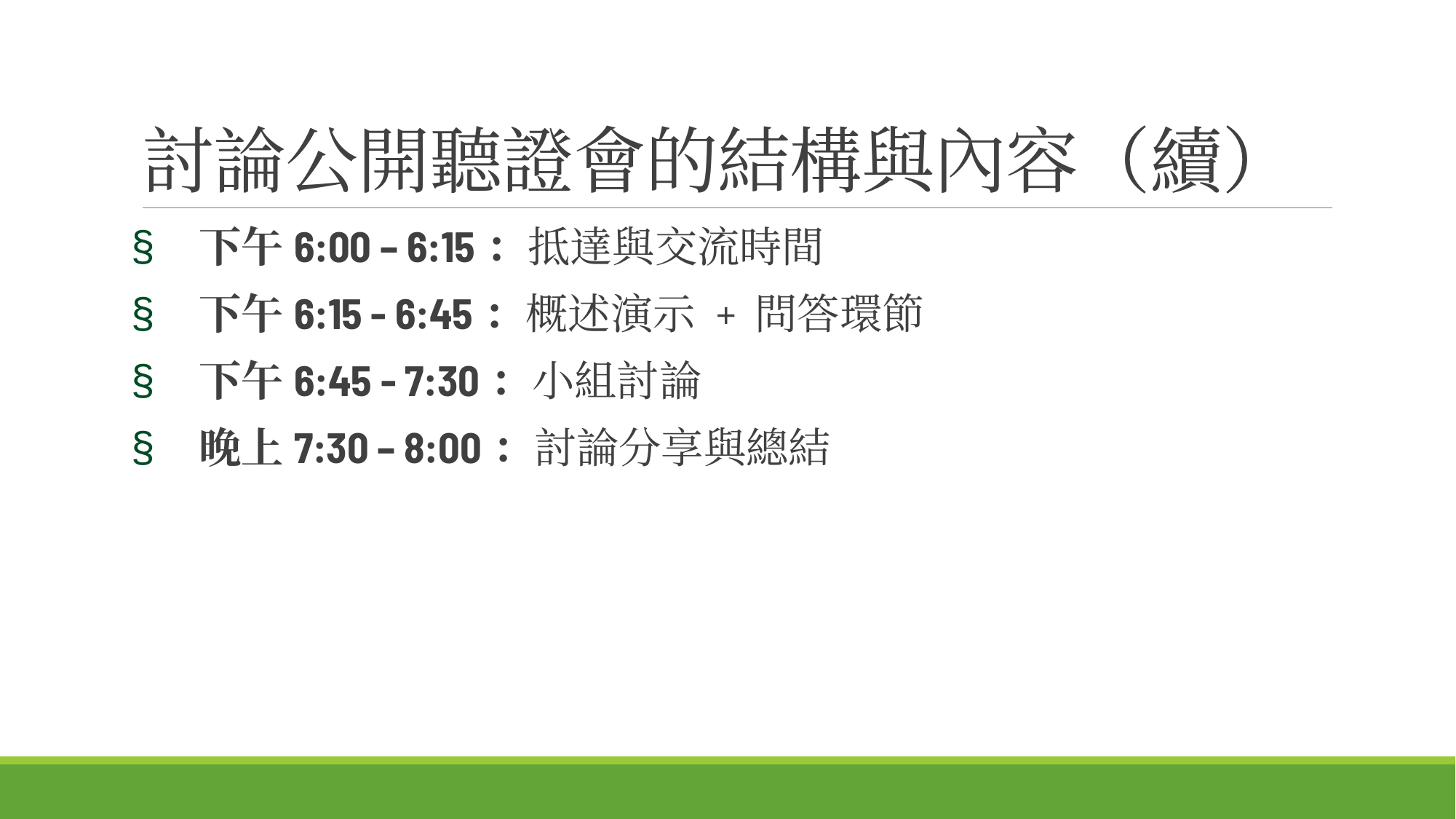

# 討論公開聽證會的結構與內容（續）
下午6:00 – 6:15：抵達與交流時間
下午6:15 - 6:45：概述演示 + 問答環節
下午6:45 - 7:30：小組討論
晚上7:30 – 8:00：討論分享與總結